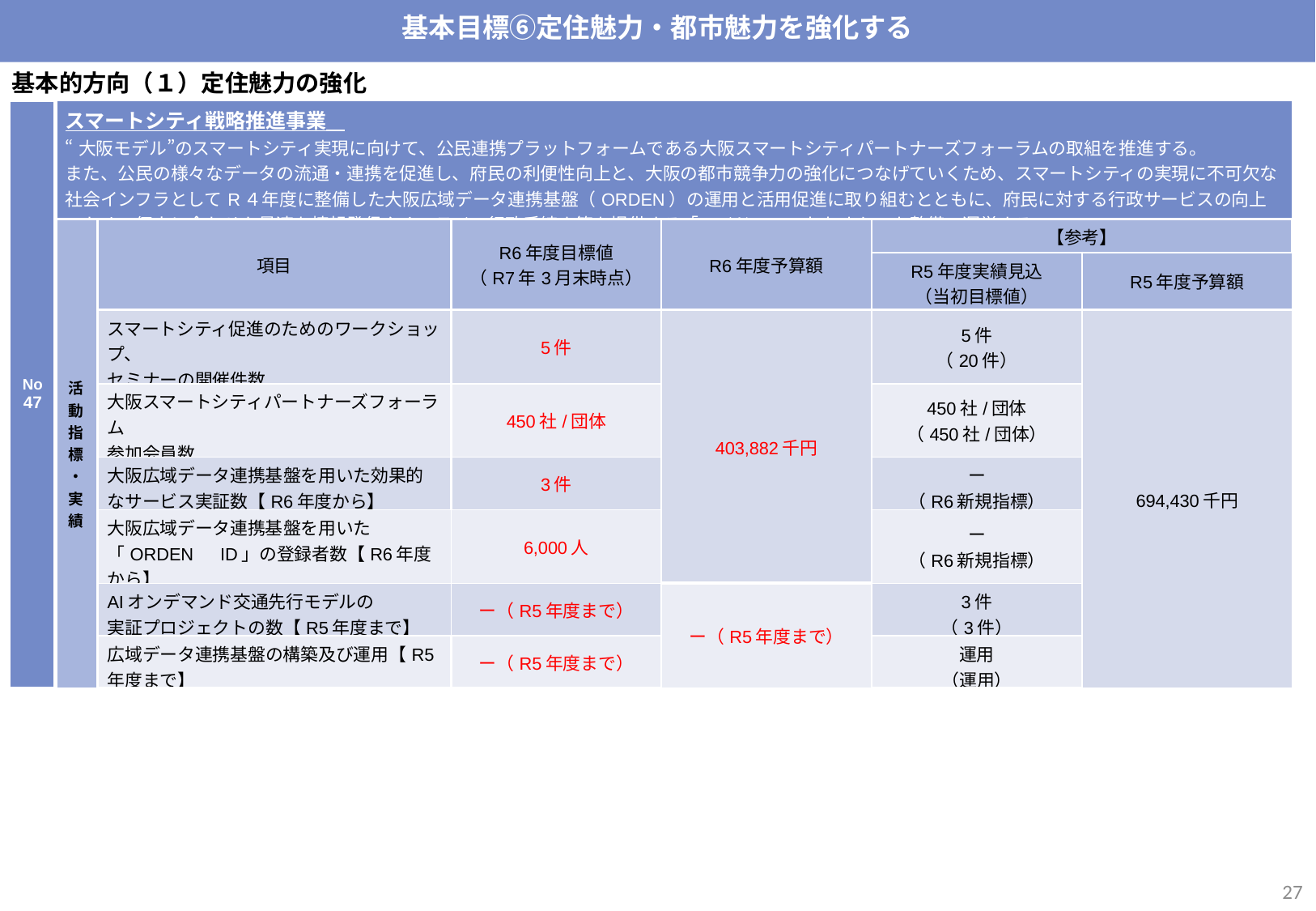

基本目標⑥定住魅力・都市魅力を強化する
基本的方向（１）定住魅力の強化
| No47 | スマートシティ戦略推進事業　 “大阪モデル”のスマートシティ実現に向けて、公民連携プラットフォームである大阪スマートシティパートナーズフォーラムの取組を推進する。 また、公民の様々なデータの流通・連携を促進し、府民の利便性向上と、大阪の都市競争力の強化につなげていくため、スマートシティの実現に不可欠な社会インフラとしてR４年度に整備した大阪広域データ連携基盤（ORDEN）の運用と活用促進に取り組むとともに、府民に対する行政サービスの向上のため、個人に合わせた最適な情報発信やオンライン行政手続き等を提供する「マイド・ア・おおさか」を整備、運営する。 |  |  |  |  |  |
| --- | --- | --- | --- | --- | --- | --- |
|  | 活動指標・実績 | 項目 | R6年度目標値 （R7年3月末時点） | R6年度予算額 | 【参考】 | 予算執行額 （予算額） |
|  |  |  |  |  | R5年度実績見込 （当初目標値） | R5年度予算額 |
|  |  | スマートシティ促進のためのワークショップ、 セミナーの開催件数 | 5件 | 403,882千円 | 5件 （20件） | 694,430千円 |
|  |  | 大阪スマートシティパートナーズフォーラム 参加会員数 | 450社/団体 | 450社/団体 | 450社/団体 （450社/団体） |  |
|  |  | 大阪広域データ連携基盤を用いた効果的なサービス実証数【R6年度から】 | 3件 | 3件 | ー （R6新規指標） |  |
|  |  | 大阪広域データ連携基盤を用いた「ORDEN　ID」の登録者数【R6年度から】 | 6,000人 | 6,000人 | ー （R6新規指標） |  |
|  |  | AIオンデマンド交通先行モデルの 実証プロジェクトの数【R5年度まで】 | ー（R5年度まで） | ー（R5年度まで） | 3件 （3件） |  |
|  |  | 広域データ連携基盤の構築及び運用【R5年度まで】 | ー（R5年度まで） | ー（R5年度まで） | 運用 （運用） |  |
27